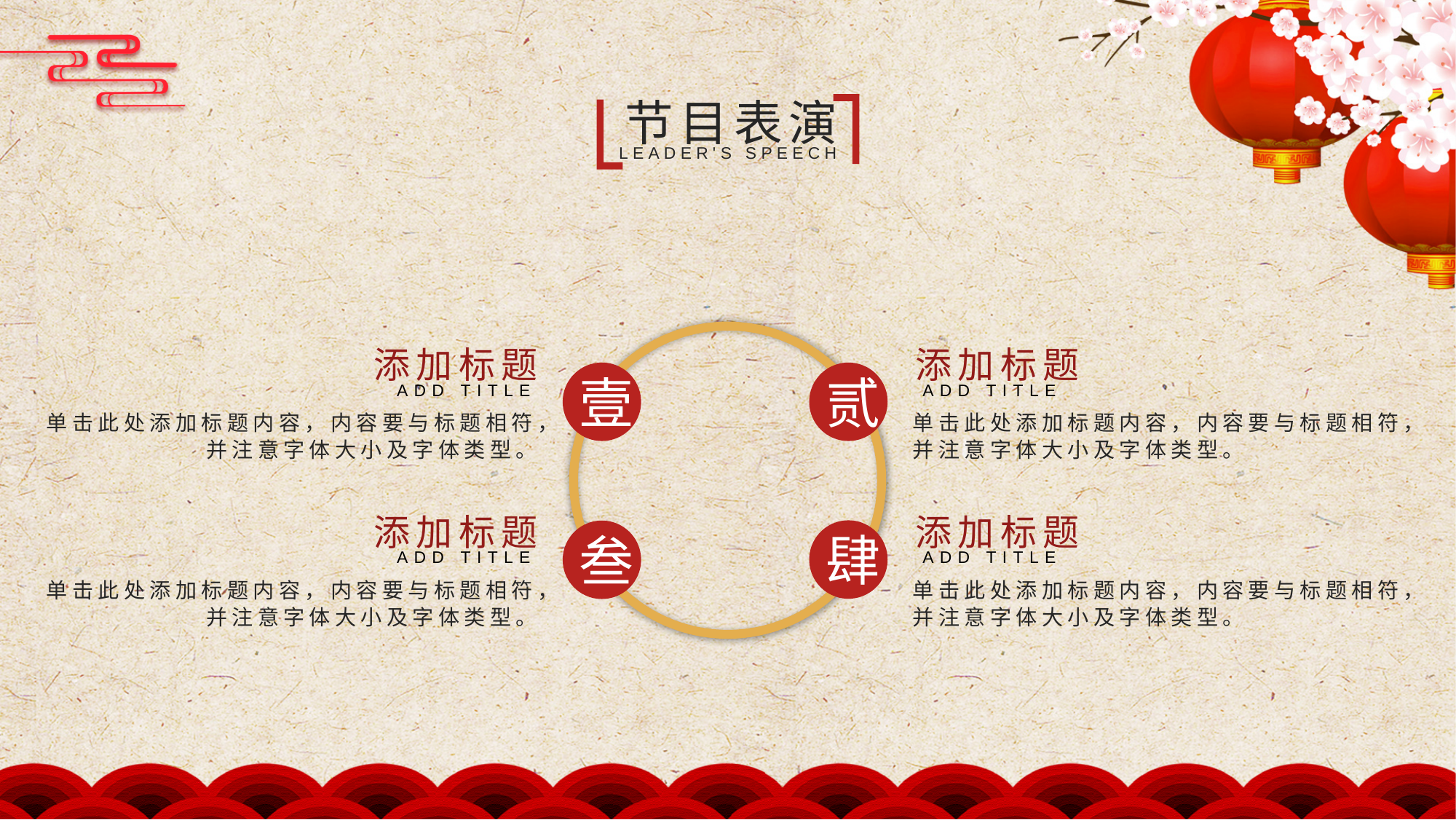

节目表演

LEADER'S SPEECH

添加标题
ADD TITLE
单击此处添加标题内容，内容要与标题相符，并注意字体大小及字体类型。
添加标题
ADD TITLE
单击此处添加标题内容，内容要与标题相符，并注意字体大小及字体类型。

壹

贰
添加标题
ADD TITLE
单击此处添加标题内容，内容要与标题相符，并注意字体大小及字体类型。
添加标题
ADD TITLE
单击此处添加标题内容，内容要与标题相符，并注意字体大小及字体类型。

肆

叁